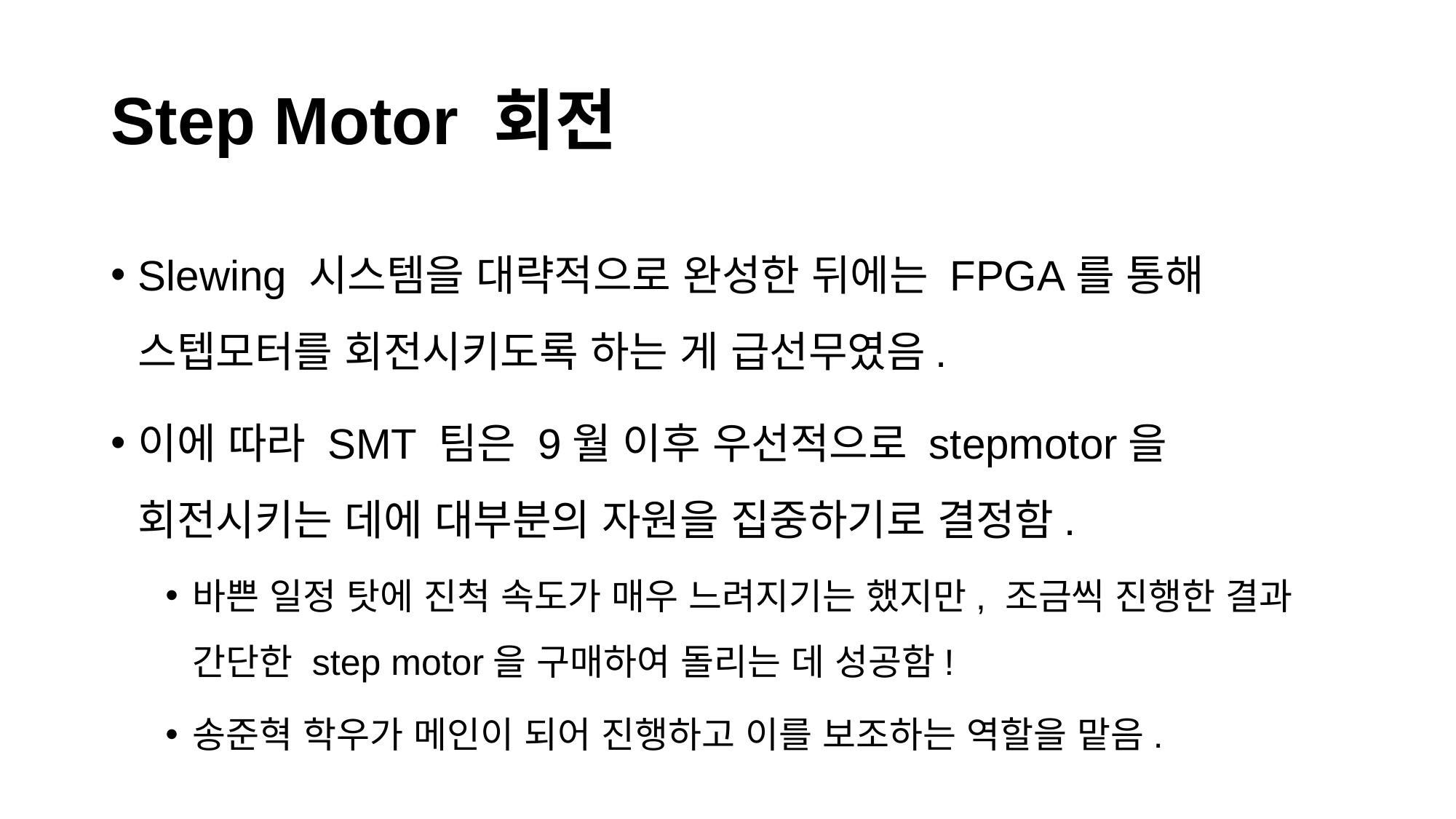

# Step Motor 회전
Slewing 시스템을 대략적으로 완성한 뒤에는 FPGA를 통해 스텝모터를 회전시키도록 하는 게 급선무였음.
이에 따라 SMT 팀은 9월 이후 우선적으로 stepmotor을 회전시키는 데에 대부분의 자원을 집중하기로 결정함.
바쁜 일정 탓에 진척 속도가 매우 느려지기는 했지만, 조금씩 진행한 결과 간단한 step motor을 구매하여 돌리는 데 성공함!
송준혁 학우가 메인이 되어 진행하고 이를 보조하는 역할을 맡음.